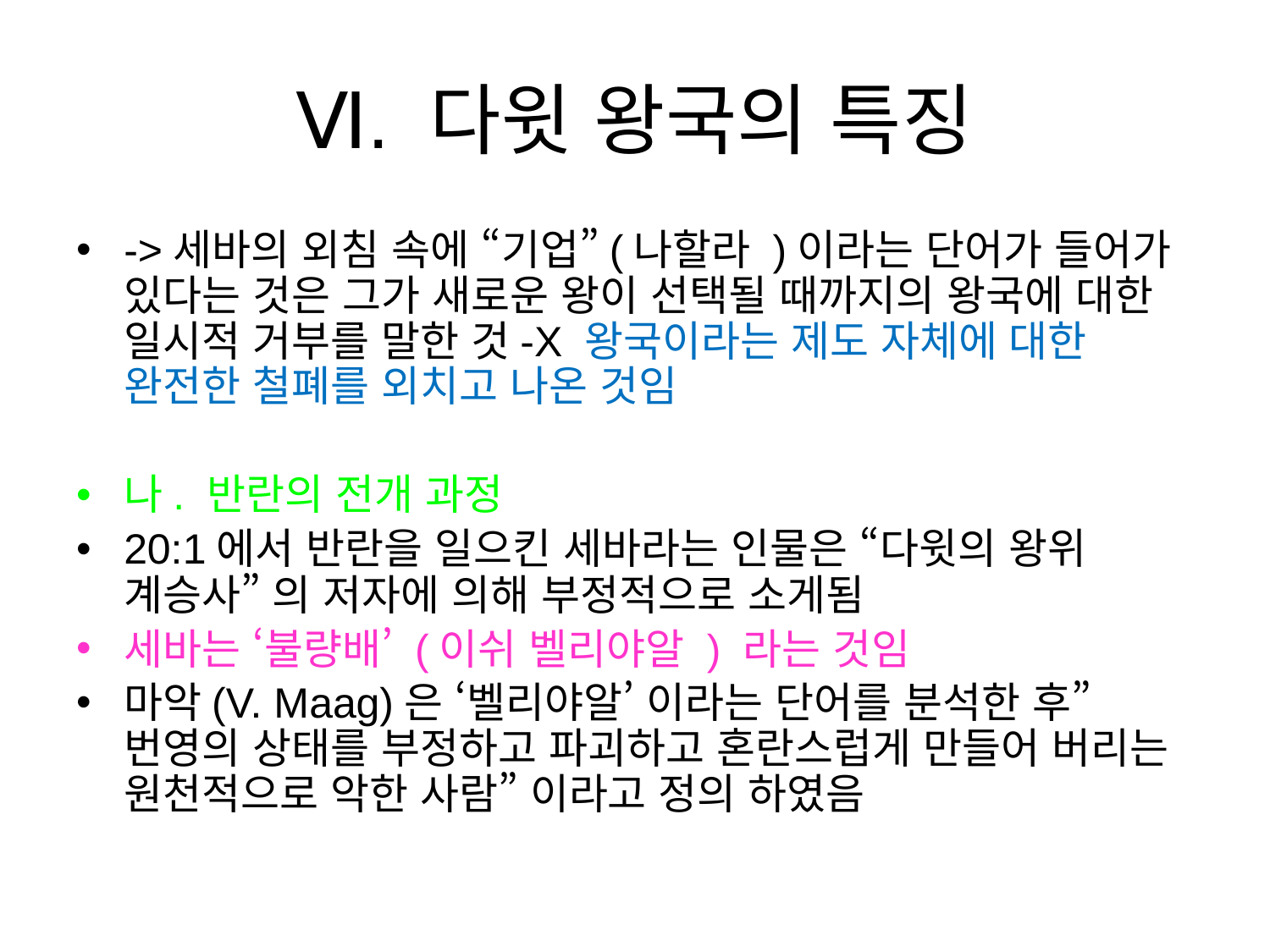

# Ⅵ. 다윗 왕국의 특징
->세바의 외침 속에 “기업”(나할라 )이라는 단어가 들어가 있다는 것은 그가 새로운 왕이 선택될 때까지의 왕국에 대한 일시적 거부를 말한 것-X 왕국이라는 제도 자체에 대한 완전한 철폐를 외치고 나온 것임

나. 반란의 전개 과정
20:1에서 반란을 일으킨 세바라는 인물은 “다윗의 왕위 계승사” 의 저자에 의해 부정적으로 소게됨
세바는 ‘불량배’ (이쉬 벨리야알 ) 라는 것임
마악(V. Maag)은 ‘벨리야알’ 이라는 단어를 분석한 후”번영의 상태를 부정하고 파괴하고 혼란스럽게 만들어 버리는 원천적으로 악한 사람” 이라고 정의 하였음